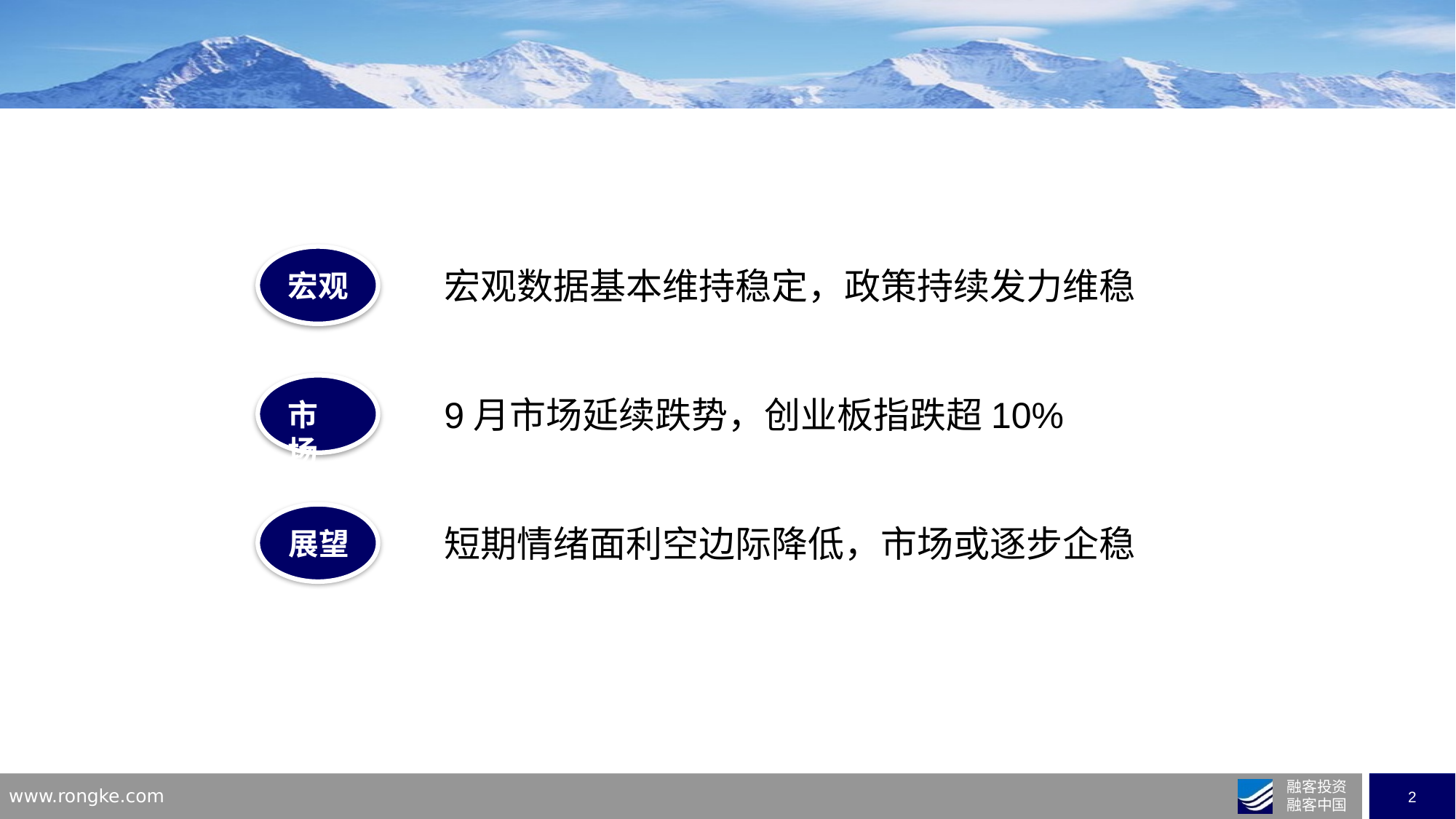

宏观数据基本维持稳定，政策持续发力维稳
宏观

9月市场延续跌势，创业板指跌超10%
市场

短期情绪面利空边际降低，市场或逐步企稳
展望